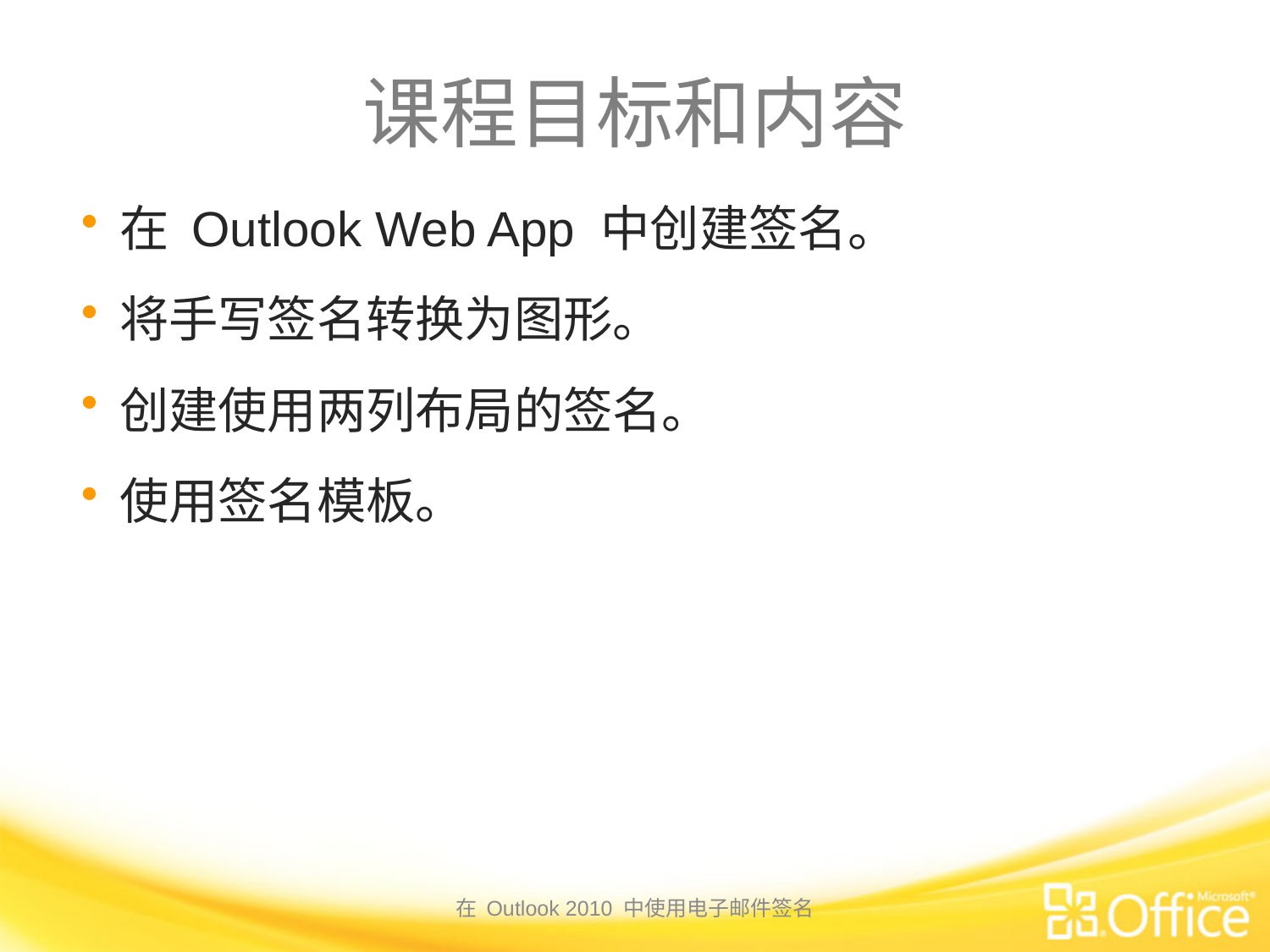

# 课程目标和内容
在 Outlook Web App 中创建签名。
将手写签名转换为图形。
创建使用两列布局的签名。
使用签名模板。
在 Outlook 2010 中使用电子邮件签名